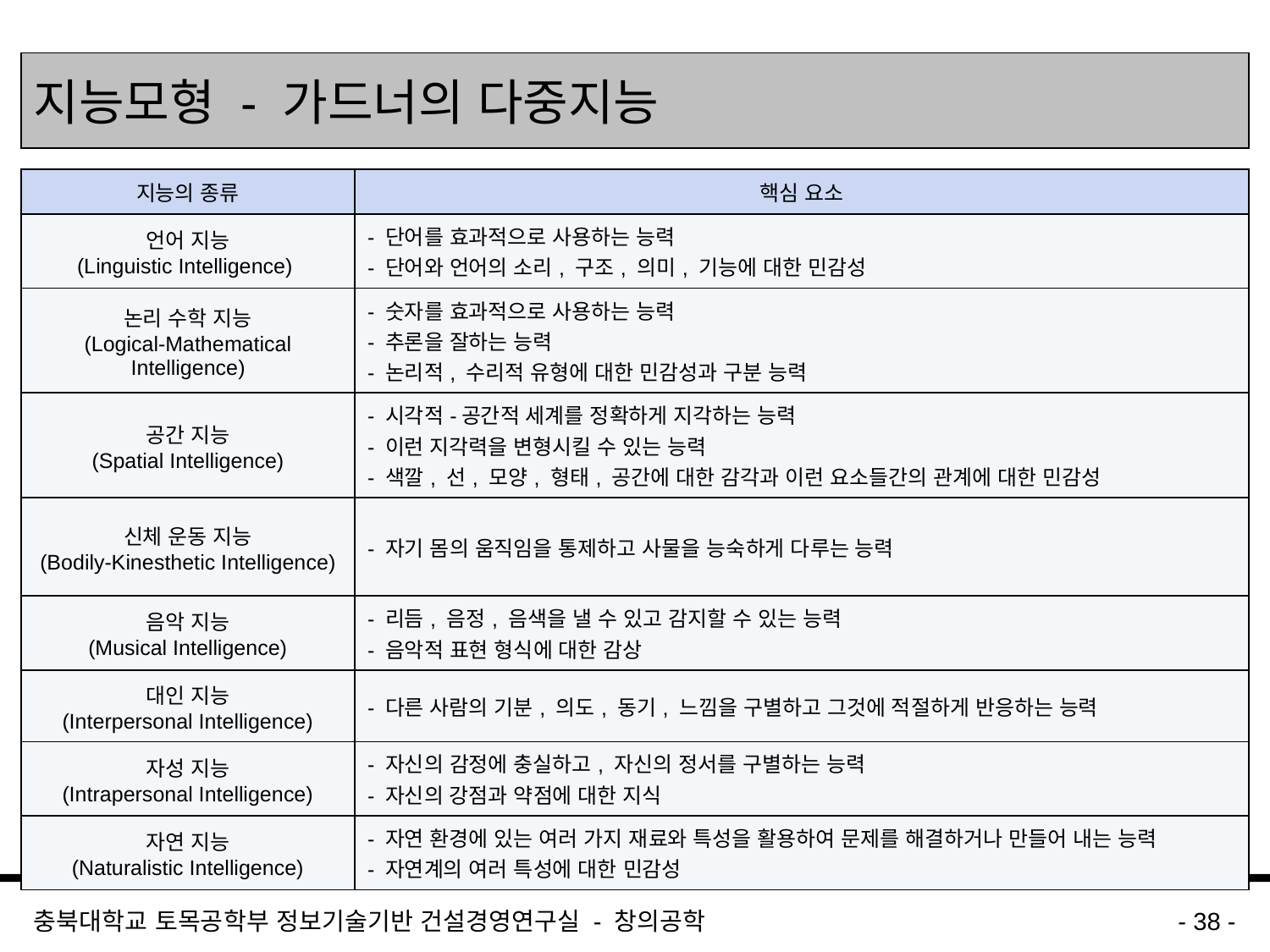

# 지능모형 - 가드너의 다중지능
| 지능의 종류 | 핵심 요소 |
| --- | --- |
| 언어 지능 (Linguistic Intelligence) | - 단어를 효과적으로 사용하는 능력 - 단어와 언어의 소리, 구조, 의미, 기능에 대한 민감성 |
| 논리 수학 지능 (Logical-Mathematical Intelligence) | - 숫자를 효과적으로 사용하는 능력 - 추론을 잘하는 능력 - 논리적, 수리적 유형에 대한 민감성과 구분 능력 |
| 공간 지능 (Spatial Intelligence) | - 시각적-공간적 세계를 정확하게 지각하는 능력 - 이런 지각력을 변형시킬 수 있는 능력 - 색깔, 선, 모양, 형태, 공간에 대한 감각과 이런 요소들간의 관계에 대한 민감성 |
| 신체 운동 지능 (Bodily-Kinesthetic Intelligence) | - 자기 몸의 움직임을 통제하고 사물을 능숙하게 다루는 능력 |
| 음악 지능 (Musical Intelligence) | - 리듬, 음정, 음색을 낼 수 있고 감지할 수 있는 능력 - 음악적 표현 형식에 대한 감상 |
| 대인 지능 (Interpersonal Intelligence) | - 다른 사람의 기분, 의도, 동기, 느낌을 구별하고 그것에 적절하게 반응하는 능력 |
| 자성 지능 (Intrapersonal Intelligence) | - 자신의 감정에 충실하고, 자신의 정서를 구별하는 능력 - 자신의 강점과 약점에 대한 지식 |
| 자연 지능 (Naturalistic Intelligence) | - 자연 환경에 있는 여러 가지 재료와 특성을 활용하여 문제를 해결하거나 만들어 내는 능력 - 자연계의 여러 특성에 대한 민감성 |
충북대학교 토목공학부 정보기술기반 건설경영연구실 - 창의공학
- 38 -